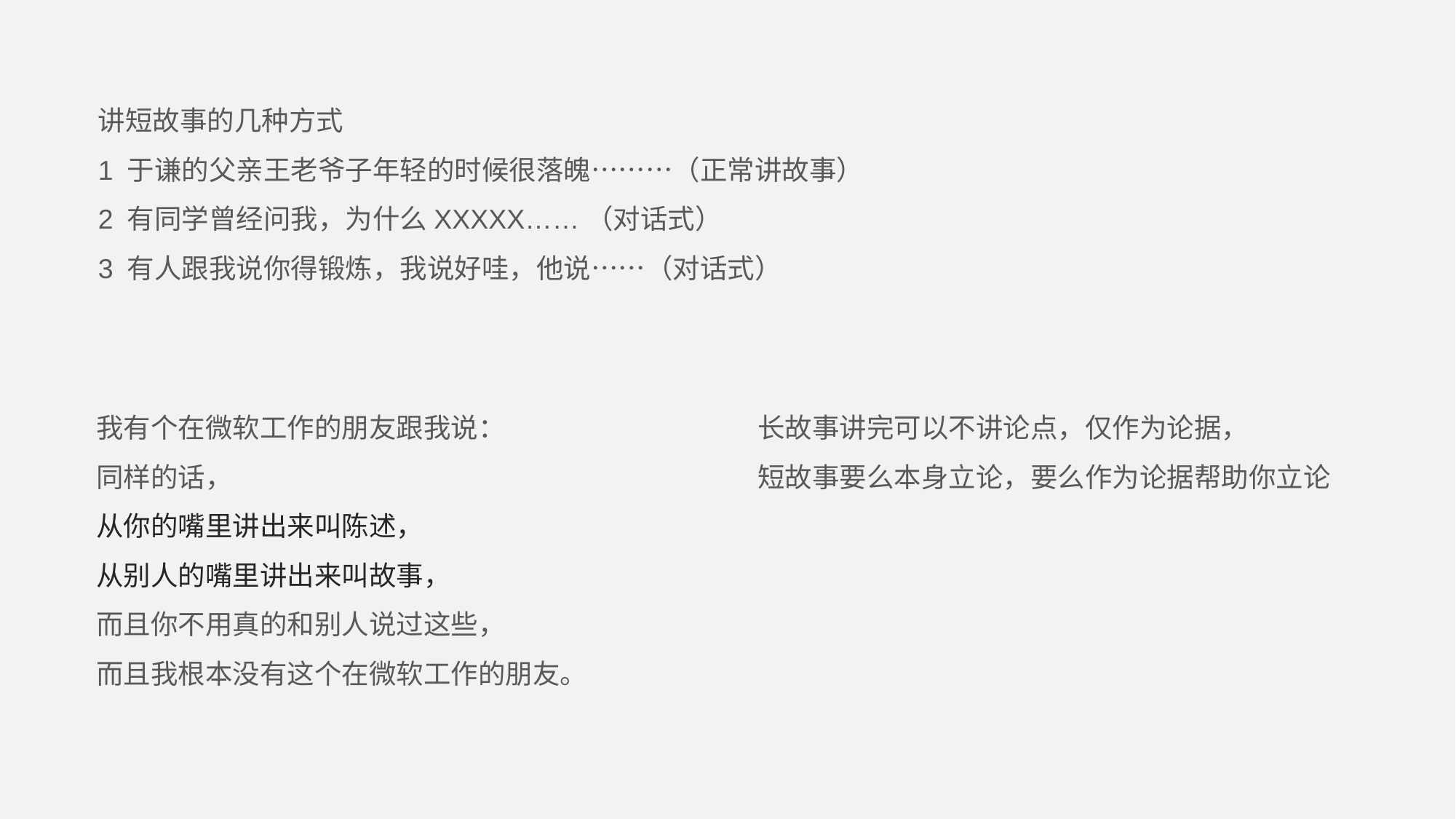

讲短故事的几种方式
1 于谦的父亲王老爷子年轻的时候很落魄………（正常讲故事）
2 有同学曾经问我，为什么XXXXX……（对话式）
3 有人跟我说你得锻炼，我说好哇，他说……（对话式）
我有个在微软工作的朋友跟我说：
同样的话，
从你的嘴里讲出来叫陈述，
从别人的嘴里讲出来叫故事，
而且你不用真的和别人说过这些，
而且我根本没有这个在微软工作的朋友。
长故事讲完可以不讲论点，仅作为论据，
短故事要么本身立论，要么作为论据帮助你立论